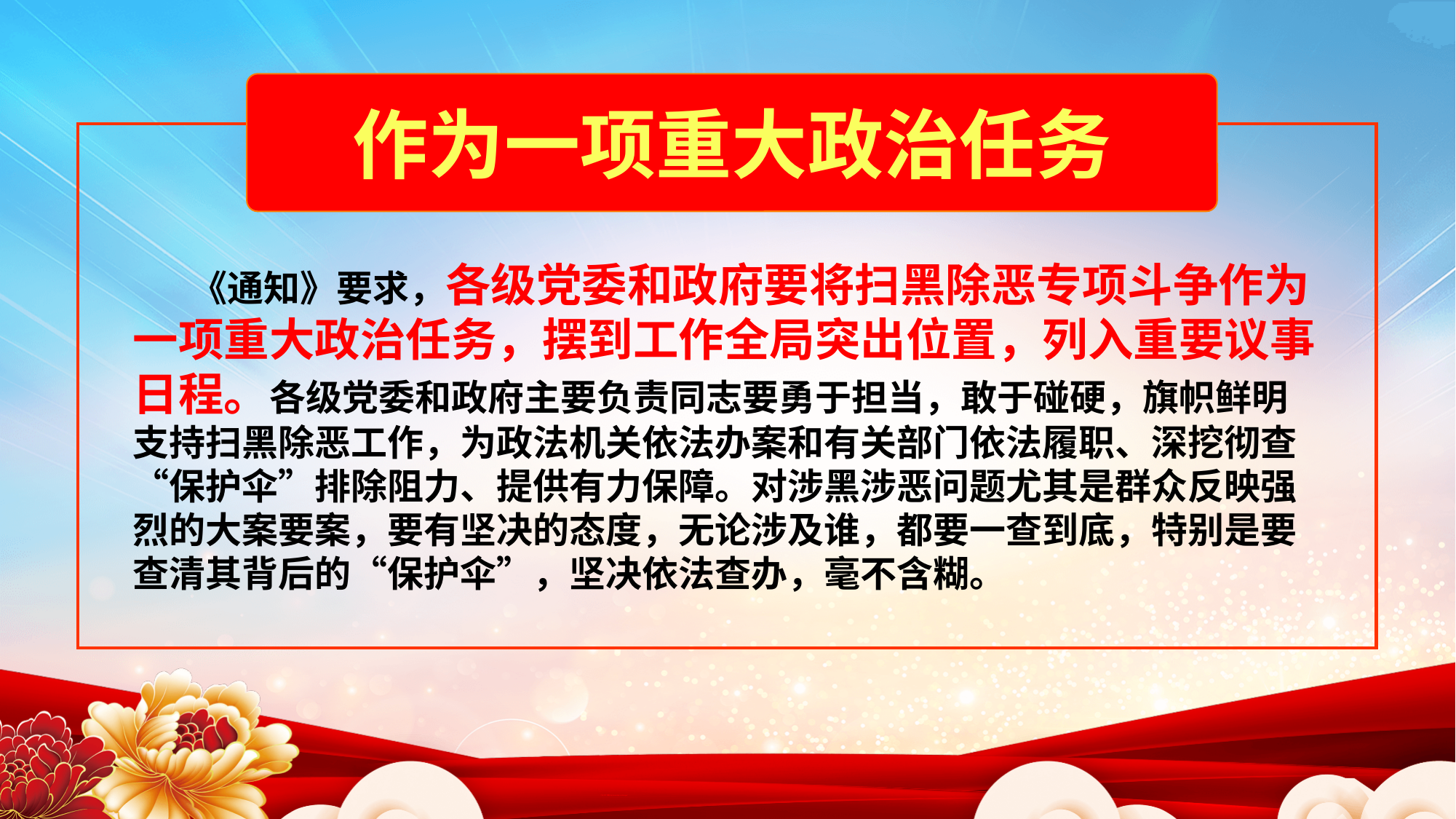

作为一项重大政治任务

      《通知》要求，各级党委和政府要将扫黑除恶专项斗争作为一项重大政治任务，摆到工作全局突出位置，列入重要议事日程。各级党委和政府主要负责同志要勇于担当，敢于碰硬，旗帜鲜明支持扫黑除恶工作，为政法机关依法办案和有关部门依法履职、深挖彻查“保护伞”排除阻力、提供有力保障。对涉黑涉恶问题尤其是群众反映强烈的大案要案，要有坚决的态度，无论涉及谁，都要一查到底，特别是要查清其背后的“保护伞”，坚决依法查办，毫不含糊。
行业PPT模板http://www.1ppt.com/hangye/